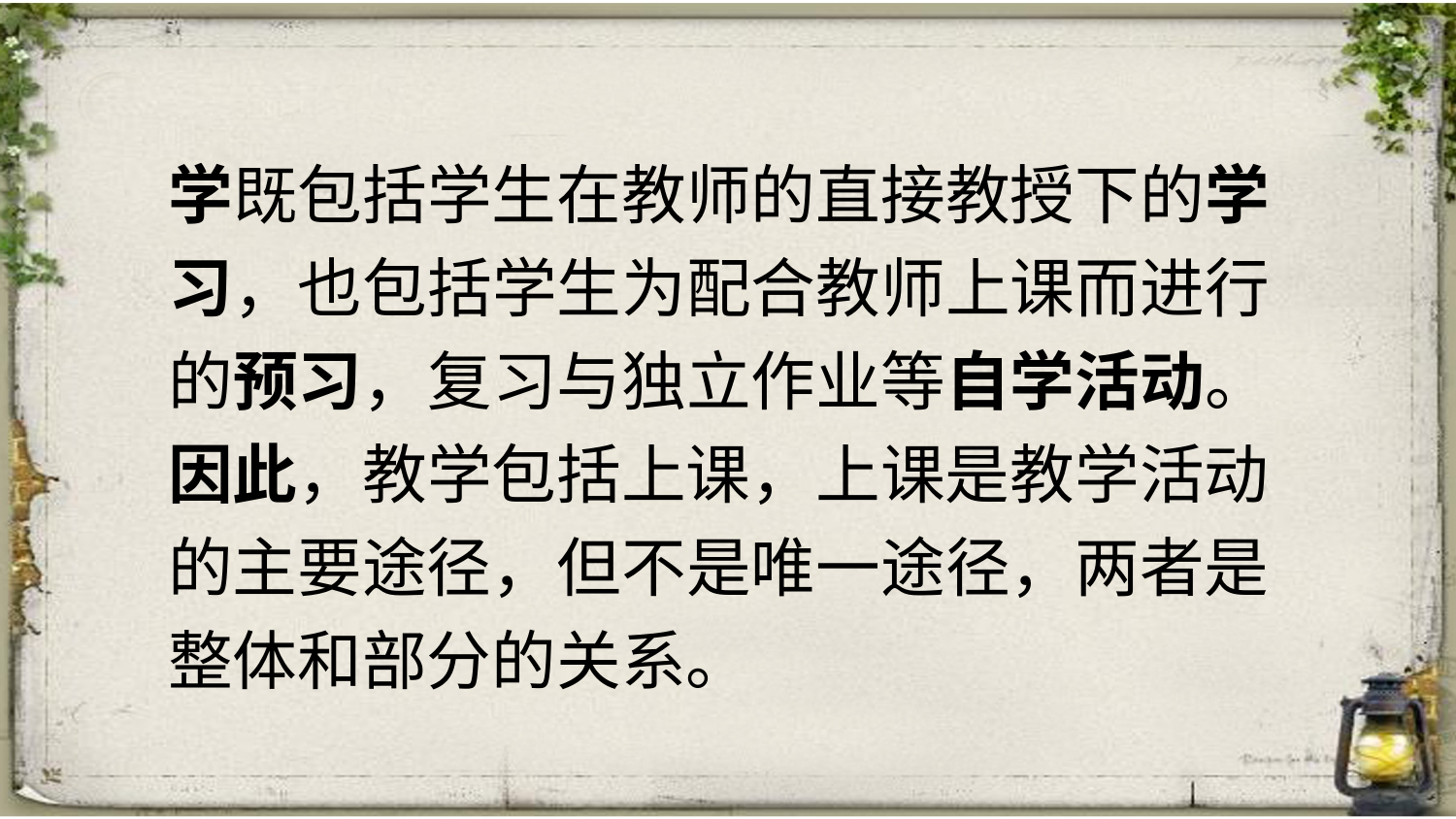

学既包括学生在教师的直接教授下的学习，也包括学生为配合教师上课而进行的预习，复习与独立作业等自学活动。因此，教学包括上课，上课是教学活动的主要途径，但不是唯一途径，两者是整体和部分的关系。